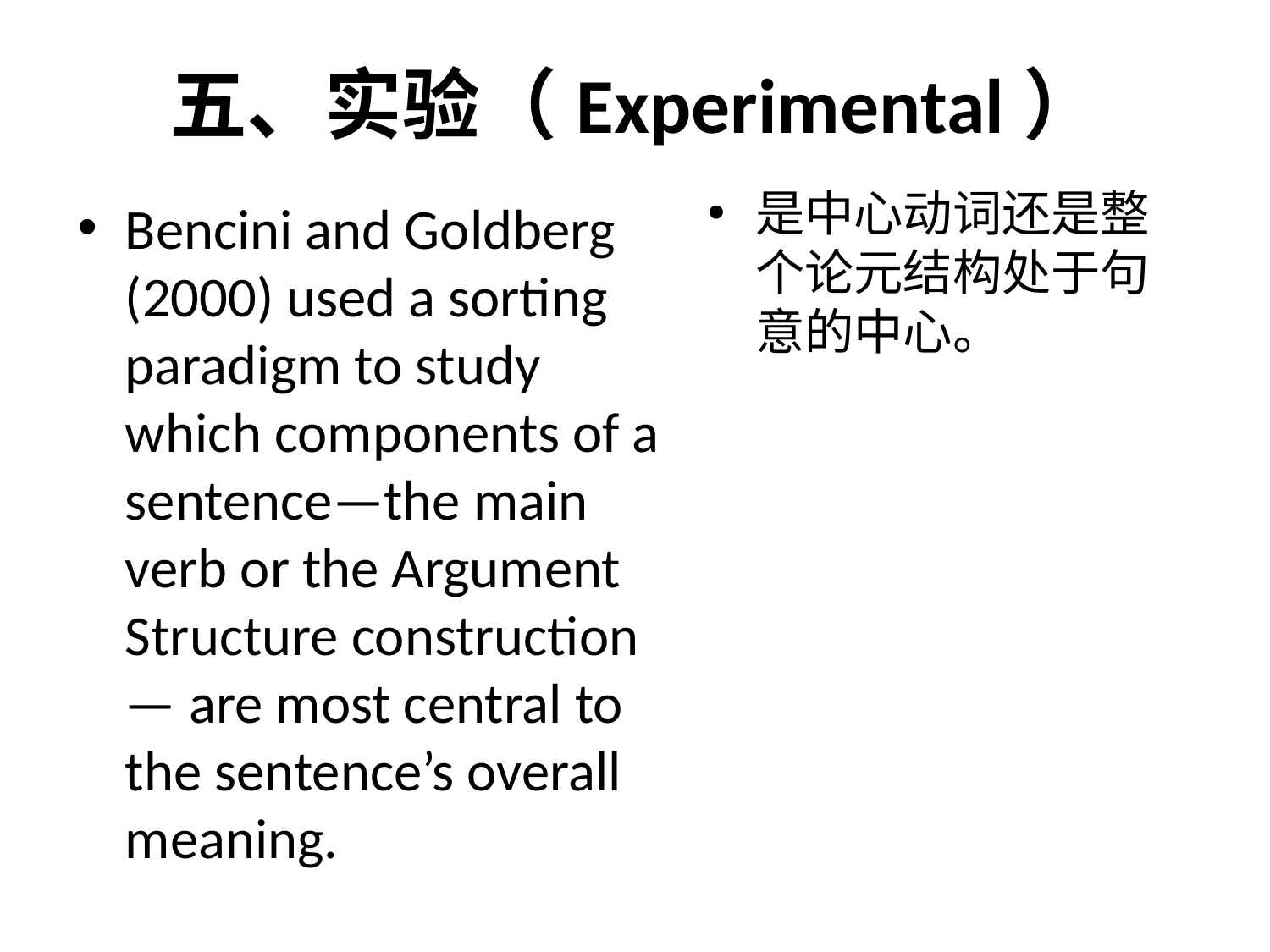

# 五、实验（Experimental）
是中心动词还是整个论元结构处于句意的中心。
Bencini and Goldberg (2000) used a sorting paradigm to study which components of a sentence—the main verb or the Argument Structure construction— are most central to the sentence’s overall meaning.